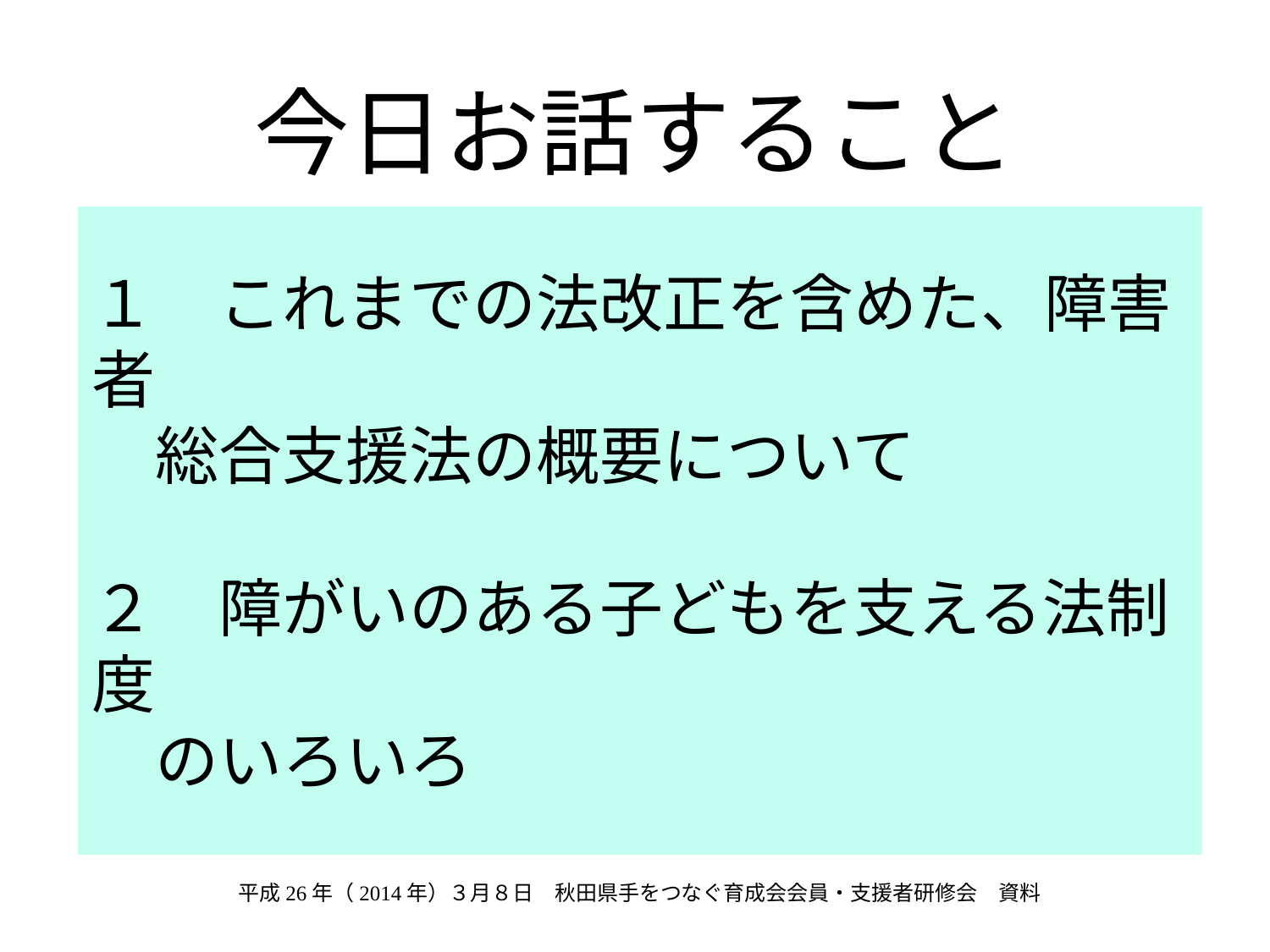

# 今日お話すること
１　これまでの法改正を含めた、障害者
　総合支援法の概要について

２　障がいのある子どもを支える法制度
　のいろいろ